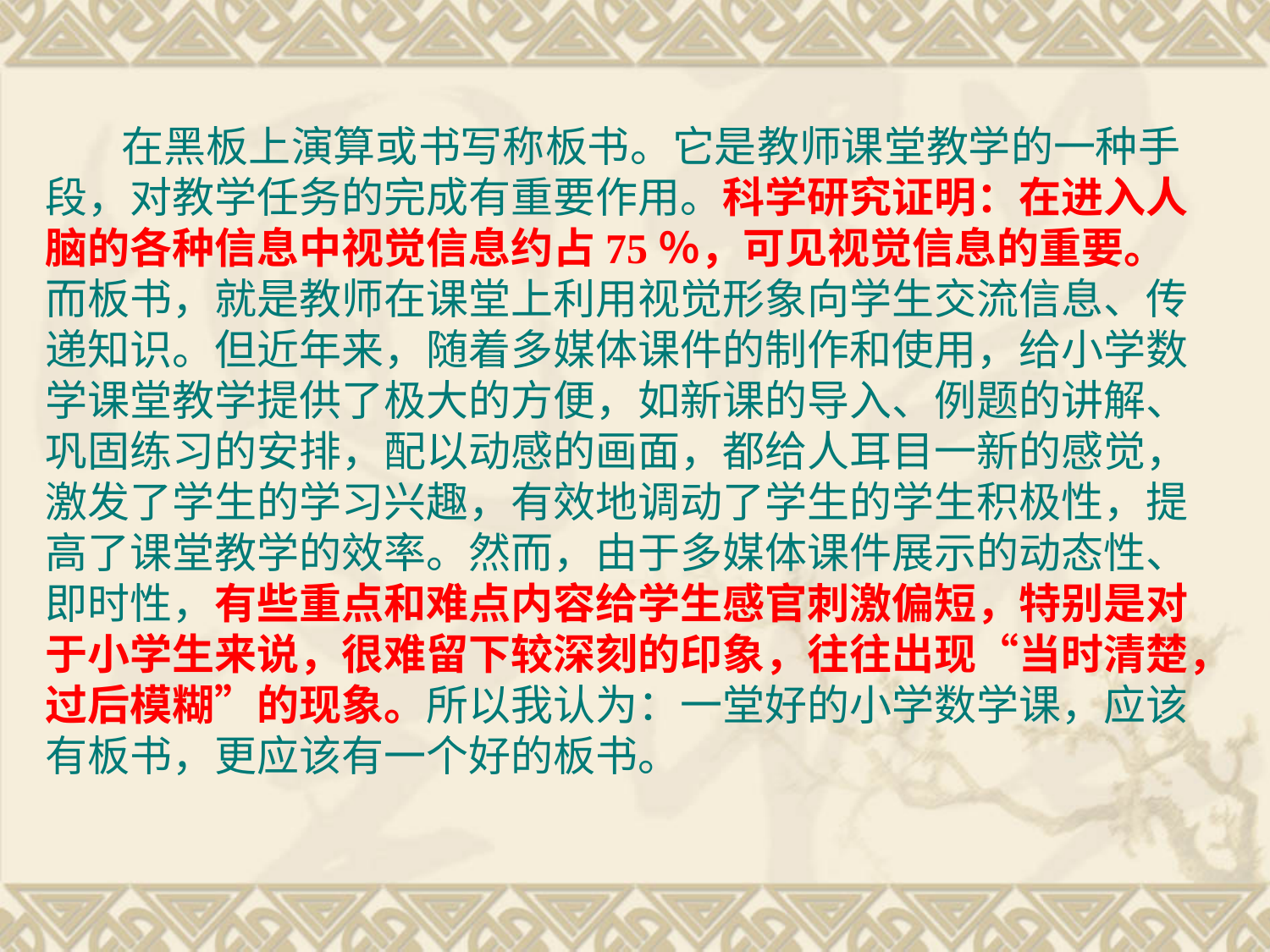

在黑板上演算或书写称板书。它是教师课堂教学的一种手段，对教学任务的完成有重要作用。科学研究证明：在进入人脑的各种信息中视觉信息约占75％，可见视觉信息的重要。而板书，就是教师在课堂上利用视觉形象向学生交流信息、传递知识。但近年来，随着多媒体课件的制作和使用，给小学数学课堂教学提供了极大的方便，如新课的导入、例题的讲解、巩固练习的安排，配以动感的画面，都给人耳目一新的感觉，激发了学生的学习兴趣，有效地调动了学生的学生积极性，提高了课堂教学的效率。然而，由于多媒体课件展示的动态性、即时性，有些重点和难点内容给学生感官刺激偏短，特别是对于小学生来说，很难留下较深刻的印象，往往出现“当时清楚，过后模糊”的现象。所以我认为：一堂好的小学数学课，应该有板书，更应该有一个好的板书。